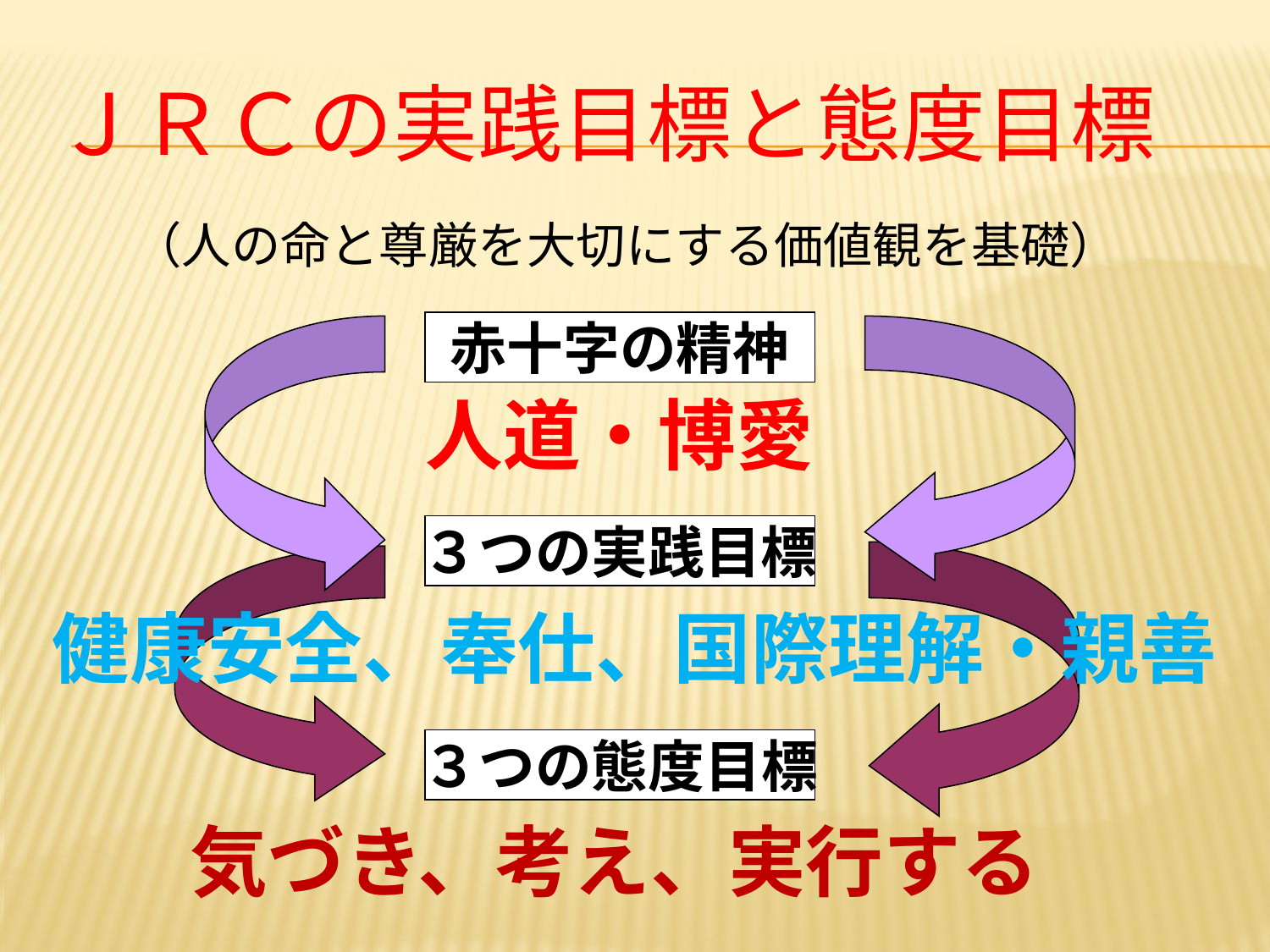

# ＪＲＣの実践目標と態度目標
（人の命と尊厳を大切にする価値観を基礎）
赤十字の精神

人道・博愛
３つの実践目標

健康安全、奉仕、国際理解・親善
３つの態度目標
気づき、考え、実行する